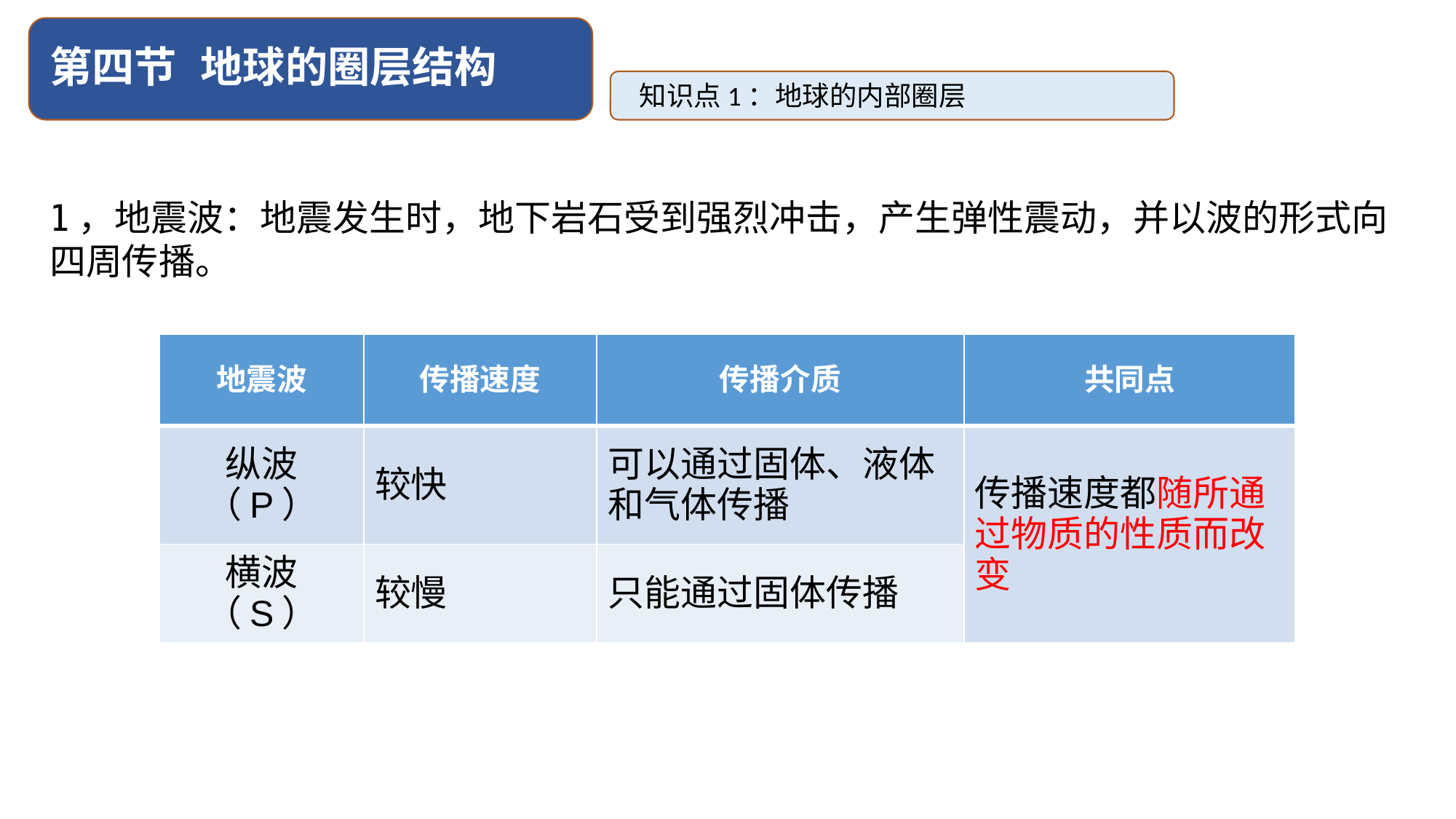

# 第四节  地球的圈层结构
知识点1：地球的内部圈层
1，地震波：地震发生时，地下岩石受到强烈冲击，产生弹性震动，并以波的形式向四周传播。
| 地震波 | 传播速度 | 传播介质 | 共同点 |
| --- | --- | --- | --- |
| 纵波（P） | 较快 | 可以通过固体、液体和气体传播 | 传播速度都随所通过物质的性质而改变 |
| 横波（S） | 较慢 | 只能通过固体传播 |  |